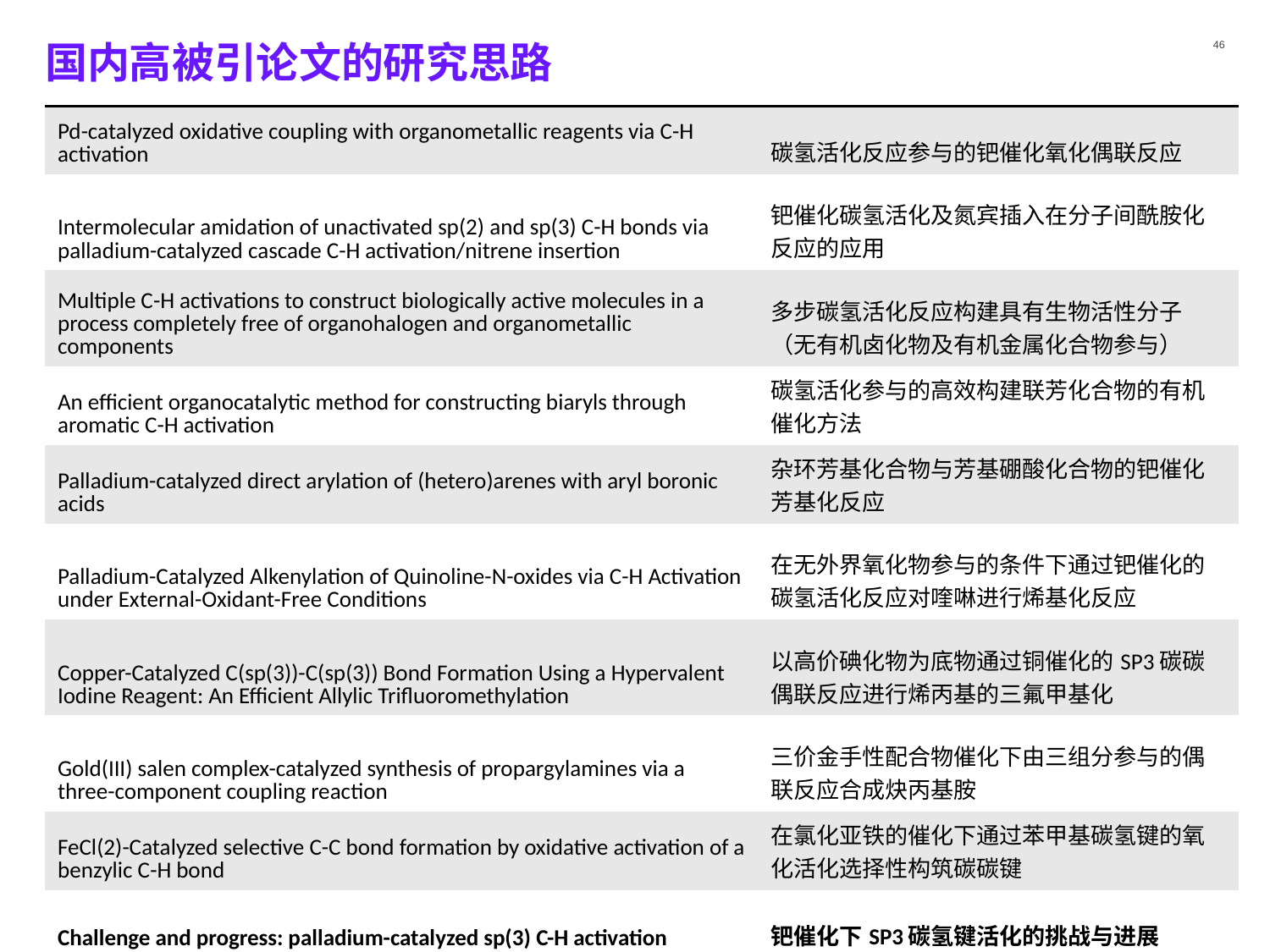

# 国内高被引论文的研究思路
| Pd-catalyzed oxidative coupling with organometallic reagents via C-H activation | 碳氢活化反应参与的钯催化氧化偶联反应 |
| --- | --- |
| Intermolecular amidation of unactivated sp(2) and sp(3) C-H bonds via palladium-catalyzed cascade C-H activation/nitrene insertion | 钯催化碳氢活化及氮宾插入在分子间酰胺化反应的应用 |
| Multiple C-H activations to construct biologically active molecules in a process completely free of organohalogen and organometallic components | 多步碳氢活化反应构建具有生物活性分子（无有机卤化物及有机金属化合物参与） |
| An efficient organocatalytic method for constructing biaryls through aromatic C-H activation | 碳氢活化参与的高效构建联芳化合物的有机催化方法 |
| Palladium-catalyzed direct arylation of (hetero)arenes with aryl boronic acids | 杂环芳基化合物与芳基硼酸化合物的钯催化芳基化反应 |
| Palladium-Catalyzed Alkenylation of Quinoline-N-oxides via C-H Activation under External-Oxidant-Free Conditions | 在无外界氧化物参与的条件下通过钯催化的碳氢活化反应对喹啉进行烯基化反应 |
| Copper-Catalyzed C(sp(3))-C(sp(3)) Bond Formation Using a Hypervalent Iodine Reagent: An Efficient Allylic Trifluoromethylation | 以高价碘化物为底物通过铜催化的SP3碳碳偶联反应进行烯丙基的三氟甲基化 |
| Gold(III) salen complex-catalyzed synthesis of propargylamines via a three-component coupling reaction | 三价金手性配合物催化下由三组分参与的偶联反应合成炔丙基胺 |
| FeCl(2)-Catalyzed selective C-C bond formation by oxidative activation of a benzylic C-H bond | 在氯化亚铁的催化下通过苯甲基碳氢键的氧化活化选择性构筑碳碳键 |
| Challenge and progress: palladium-catalyzed sp(3) C-H activation | 钯催化下SP3碳氢键活化的挑战与进展 |